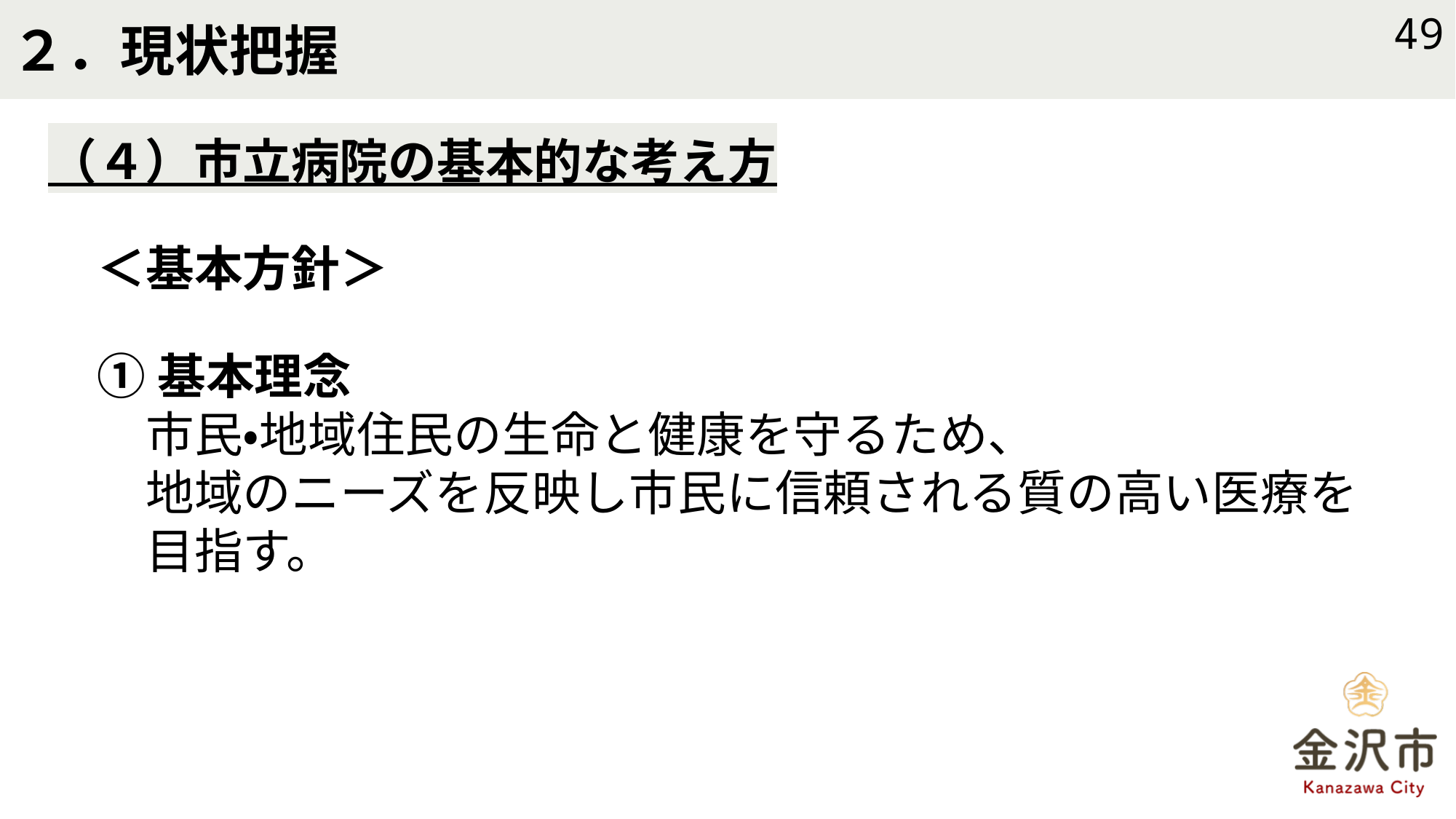

# ２．現状把握
49
（４）市立病院の基本的な考え方
＜基本方針＞
①基本理念
　市民・地域住民の生命と健康を守るため、
　地域のニーズを反映し市民に信頼される質の高い医療を
　目指す。